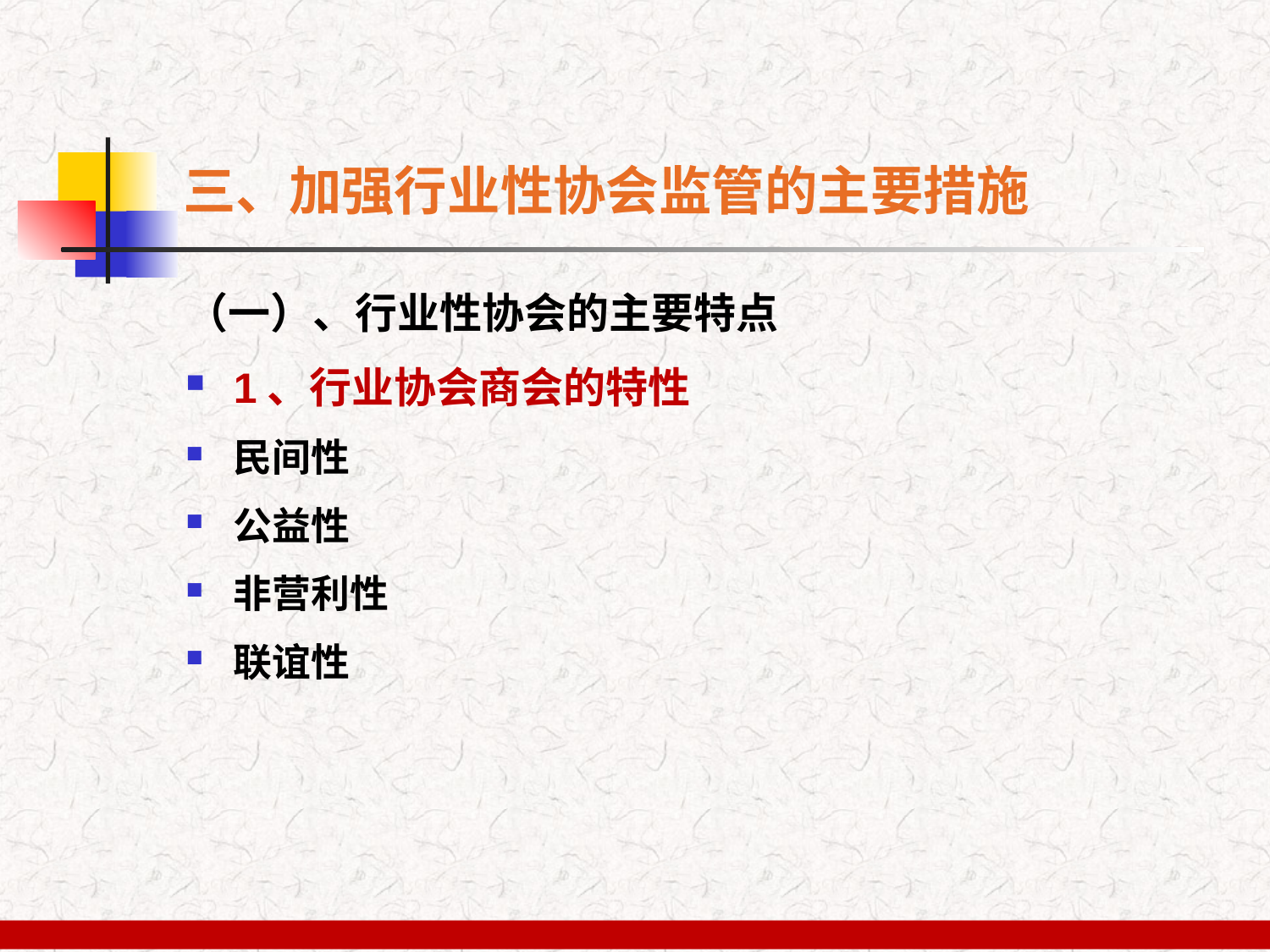

# 三、加强行业性协会监管的主要措施
（一）、行业性协会的主要特点
1、行业协会商会的特性
民间性
公益性
非营利性
联谊性